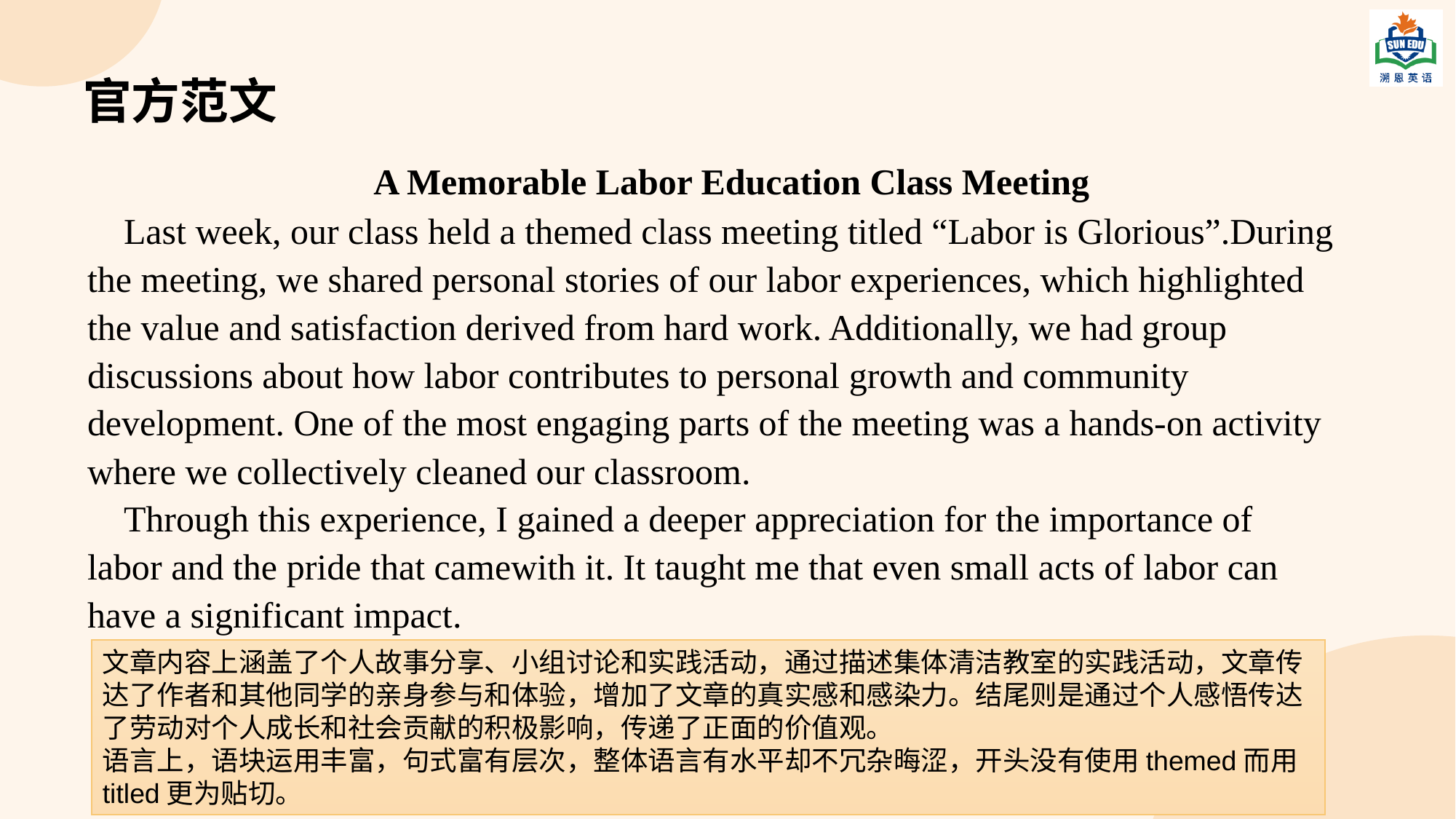

# 官方范文
    A Memorable Labor Education Class Meeting
    Last week, our class held a themed class meeting titled “Labor is Glorious”.During the meeting, we shared personal stories of our labor experiences, which highlighted the value and satisfaction derived from hard work. Additionally, we had group discussions about how labor contributes to personal growth and community development. One of the most engaging parts of the meeting was a hands-on activity where we collectively cleaned our classroom.
    Through this experience, I gained a deeper appreciation for the importance of labor and the pride that camewith it. It taught me that even small acts of labor can have a significant impact.
文章内容上涵盖了个人故事分享、小组讨论和实践活动，通过描述集体清洁教室的实践活动，文章传达了作者和其他同学的亲身参与和体验，增加了文章的真实感和感染力。结尾则是通过个人感悟传达了劳动对个人成长和社会贡献的积极影响，传递了正面的价值观。
语言上，语块运用丰富，句式富有层次，整体语言有水平却不冗杂晦涩，开头没有使用themed而用titled更为贴切。